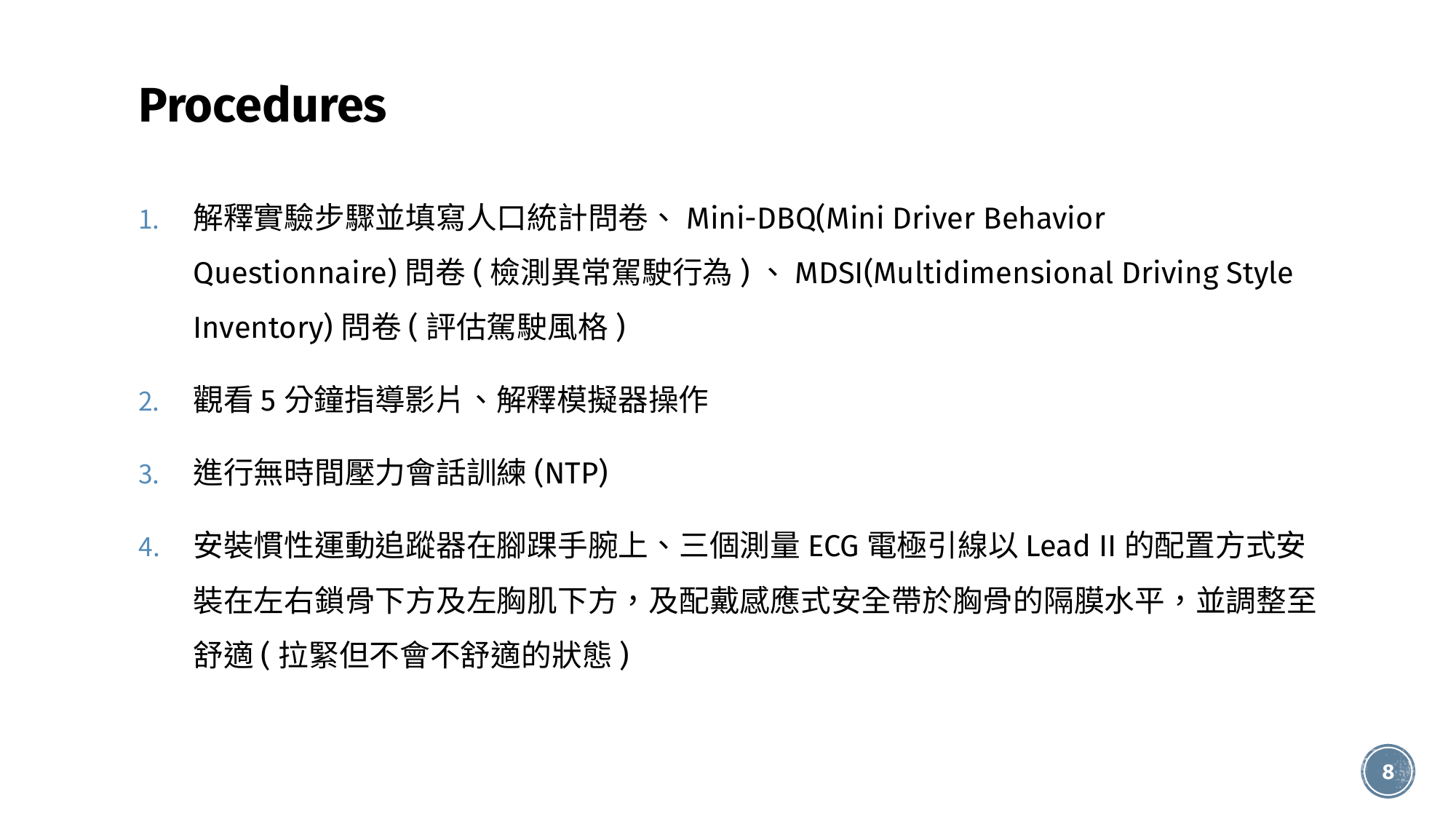

# Procedures
解釋實驗步驟並填寫人口統計問卷、Mini-DBQ(Mini Driver Behavior Questionnaire)問卷(檢測異常駕駛行為)、MDSI(Multidimensional Driving Style Inventory)問卷(評估駕駛風格)
觀看5分鐘指導影片、解釋模擬器操作
進行無時間壓力會話訓練(NTP)
安裝慣性運動追蹤器在腳踝手腕上、三個測量ECG電極引線以Lead II的配置方式安裝在左右鎖骨下方及左胸肌下方，及配戴感應式安全帶於胸骨的隔膜水平，並調整至舒適(拉緊但不會不舒適的狀態)
8